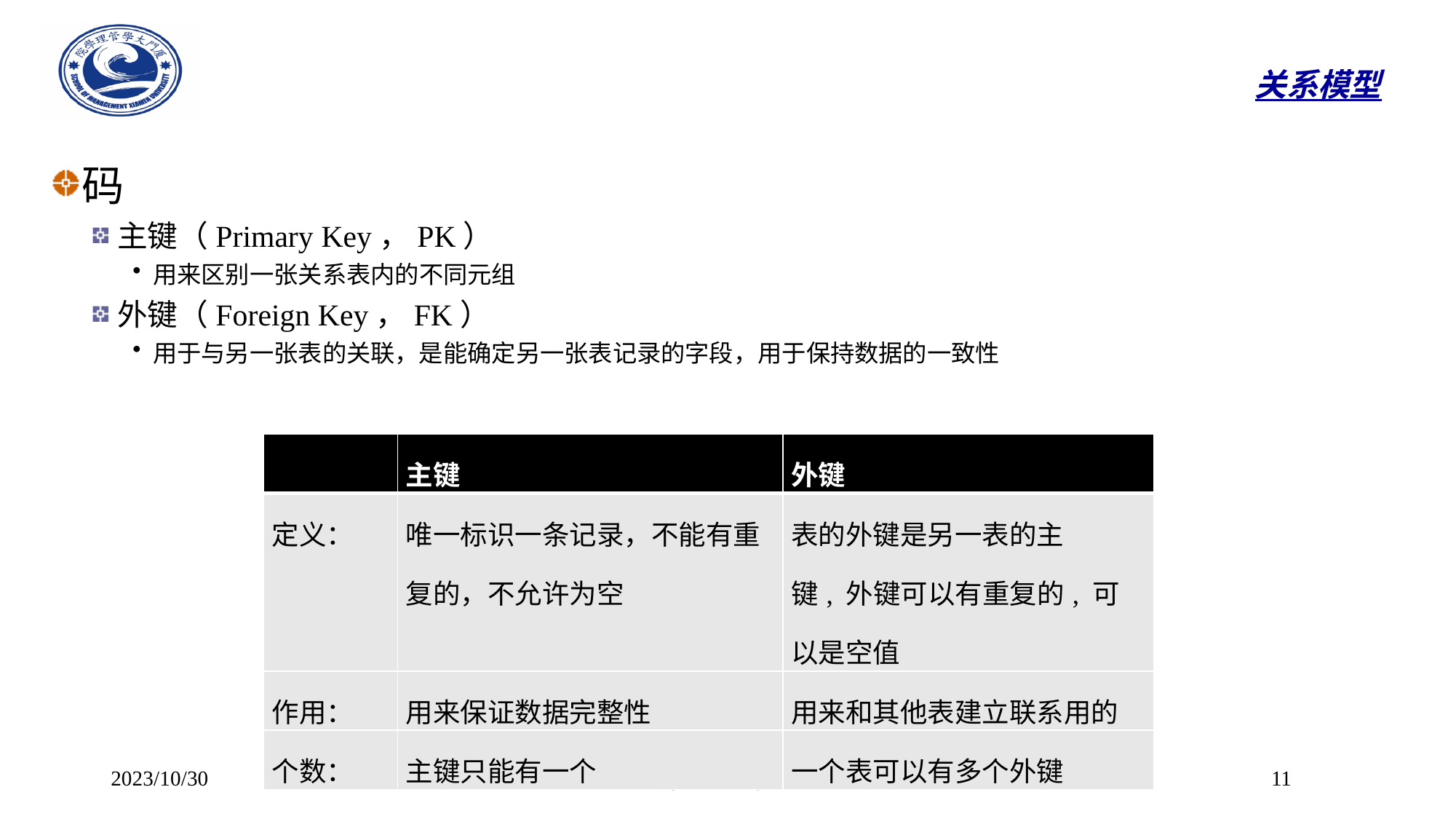

# 关系模型
码
主键（Primary Key，PK）
用来区别一张关系表内的不同元组
外键（Foreign Key，FK）
用于与另一张表的关联，是能确定另一张表记录的字段，用于保持数据的一致性

|  | 主键 | 外键 |
| --- | --- | --- |
| 定义： | 唯一标识一条记录，不能有重复的，不允许为空 | 表的外键是另一表的主键, 外键可以有重复的, 可以是空值 |
| 作用： | 用来保证数据完整性 | 用来和其他表建立联系用的 |
| 个数： | 主键只能有一个 | 一个表可以有多个外键 |
2023/10/30
大数据分析基础 (By Dr. Fang)
11